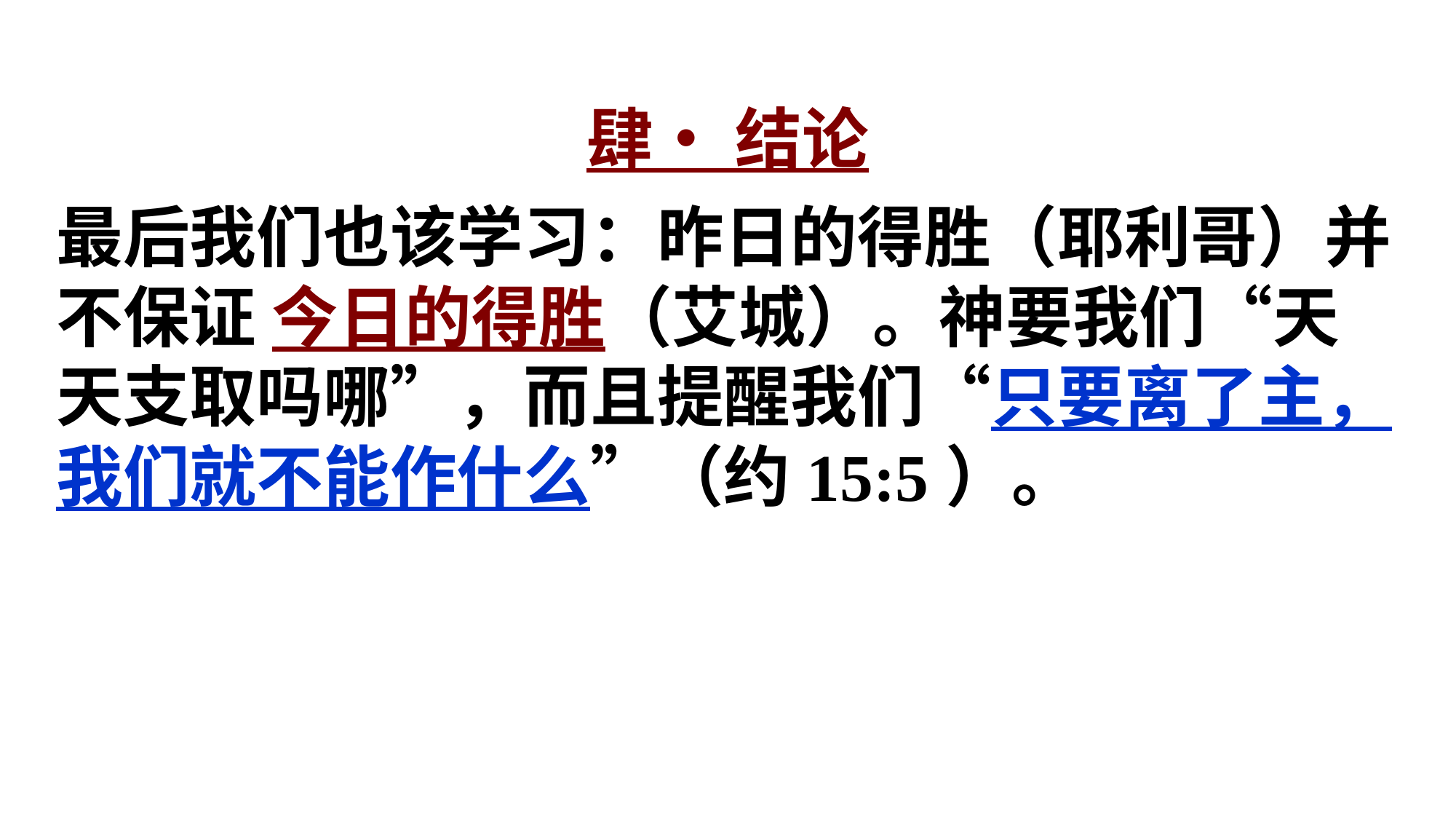

肆‧ 结论
最后我们也该学习：昨日的得胜（耶利哥）并不保证 今日的得胜（艾城）。神要我们“天天支取吗哪”，而且提醒我们“只要离了主，我们就不能作什么”（约15:5）。